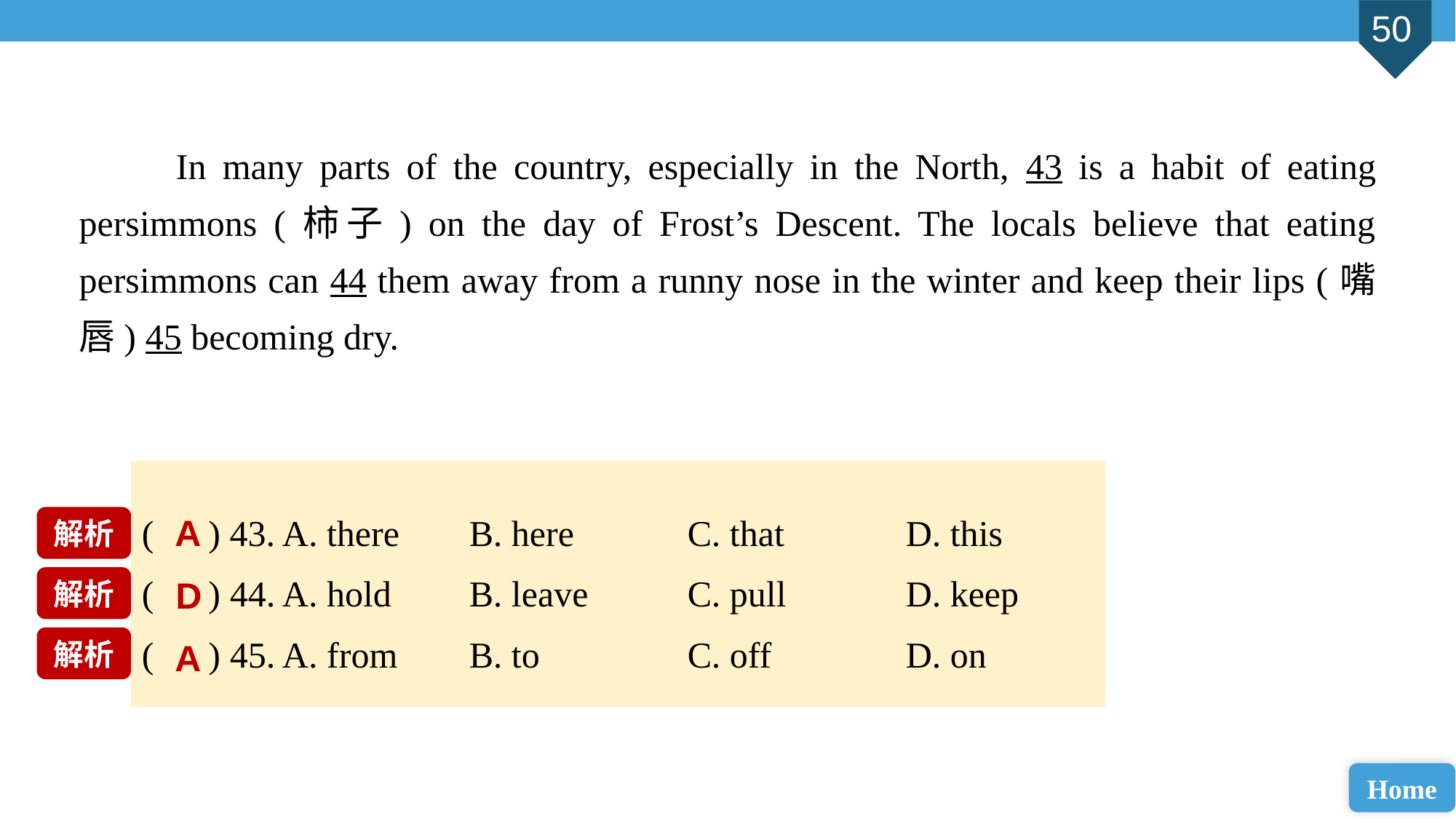

In many parts of the country, especially in the North, 43 is a habit of eating persimmons (柿子) on the day of Frost’s Descent. The locals believe that eating persimmons can 44 them away from a runny nose in the winter and keep their lips (嘴唇) 45 becoming dry.
(      ) 43. A. there 	B. here 	C. that 		D. this
(      ) 44. A. hold 	B. leave 	C. pull 		D. keep
(      ) 45. A. from 	B. to 		C. off 		D. on
A
解析
解析
D
解析
A